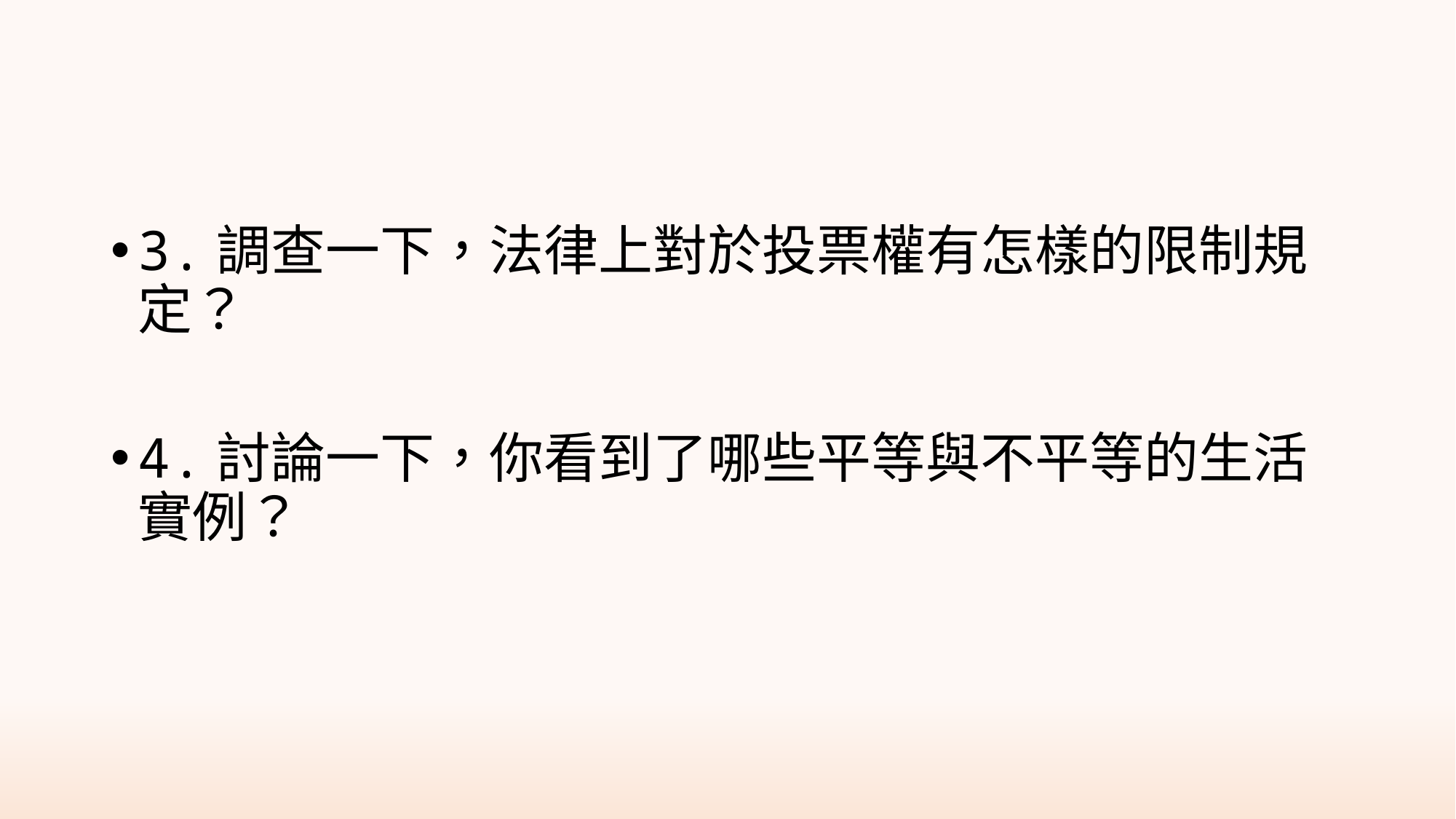

3.調查一下，法律上對於投票權有怎樣的限制規定？

4.討論一下，你看到了哪些平等與不平等的生活實例？